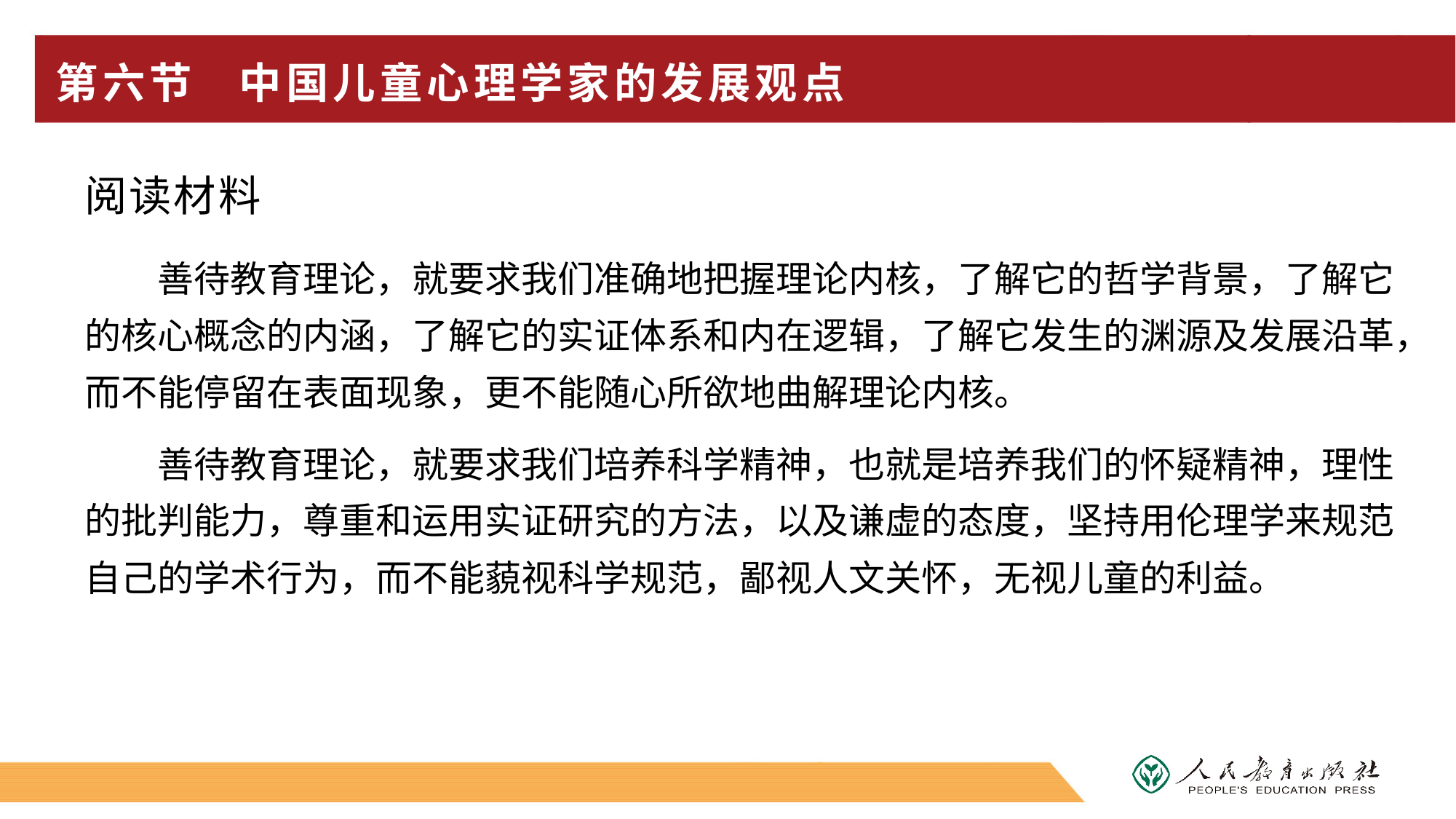

# 第六节   中国儿童心理学家的发展观点
阅读材料
善待教育理论，就要求我们准确地把握理论内核，了解它的哲学背景，了解它的核心概念的内涵，了解它的实证体系和内在逻辑，了解它发生的渊源及发展沿革，而不能停留在表面现象，更不能随心所欲地曲解理论内核。
善待教育理论，就要求我们培养科学精神，也就是培养我们的怀疑精神，理性的批判能力，尊重和运用实证研究的方法，以及谦虚的态度，坚持用伦理学来规范自己的学术行为，而不能藐视科学规范，鄙视人文关怀，无视儿童的利益。